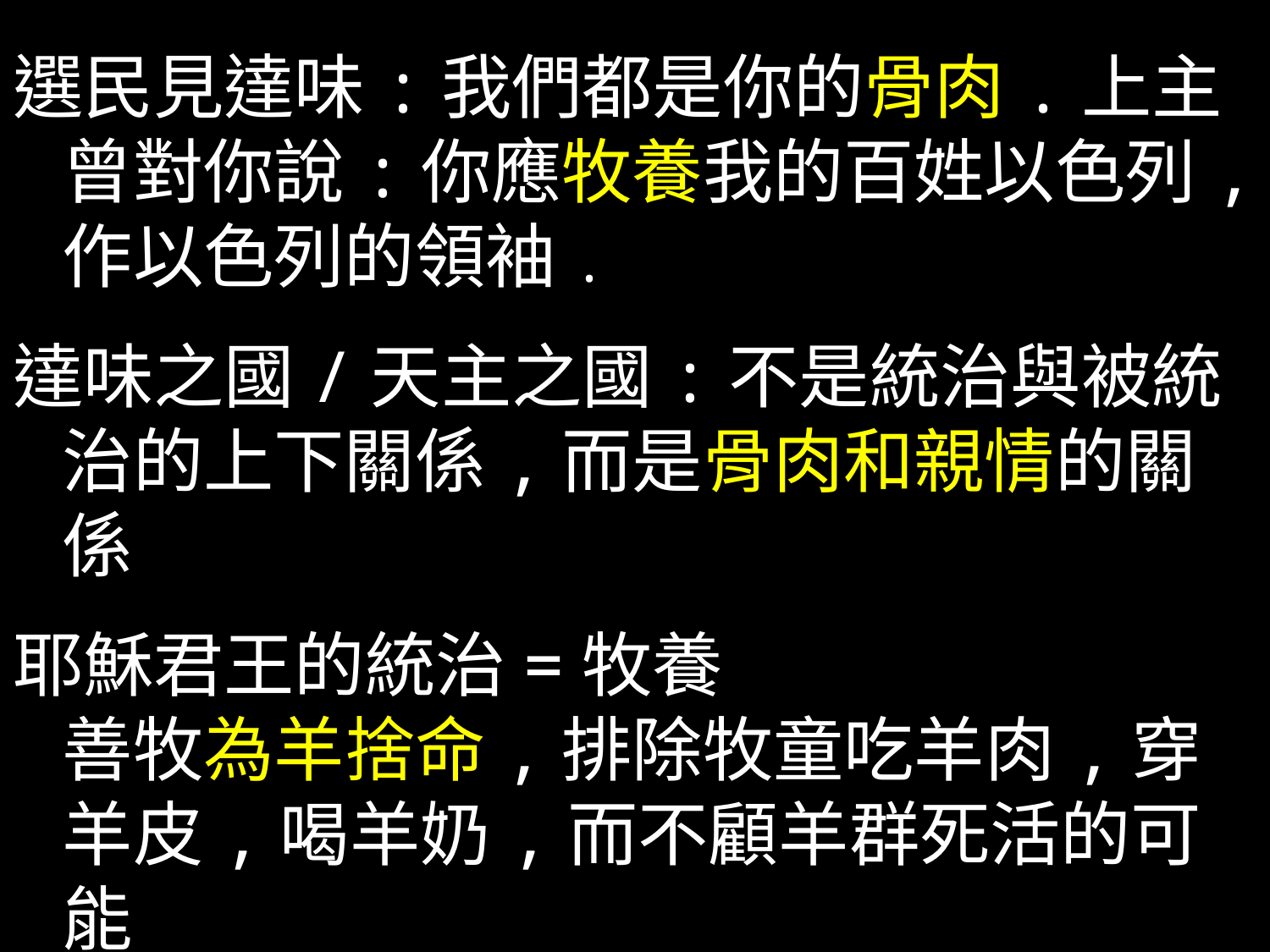

選民見達味:我們都是你的骨肉.上主曾對你說:你應牧養我的百姓以色列,作以色列的領袖.
達味之國/天主之國:不是統治與被統治的上下關係,而是骨肉和親情的關係
耶穌君王的統治=牧養
善牧為羊捨命,排除牧童吃羊肉,穿羊皮,喝羊奶,而不顧羊群死活的可能